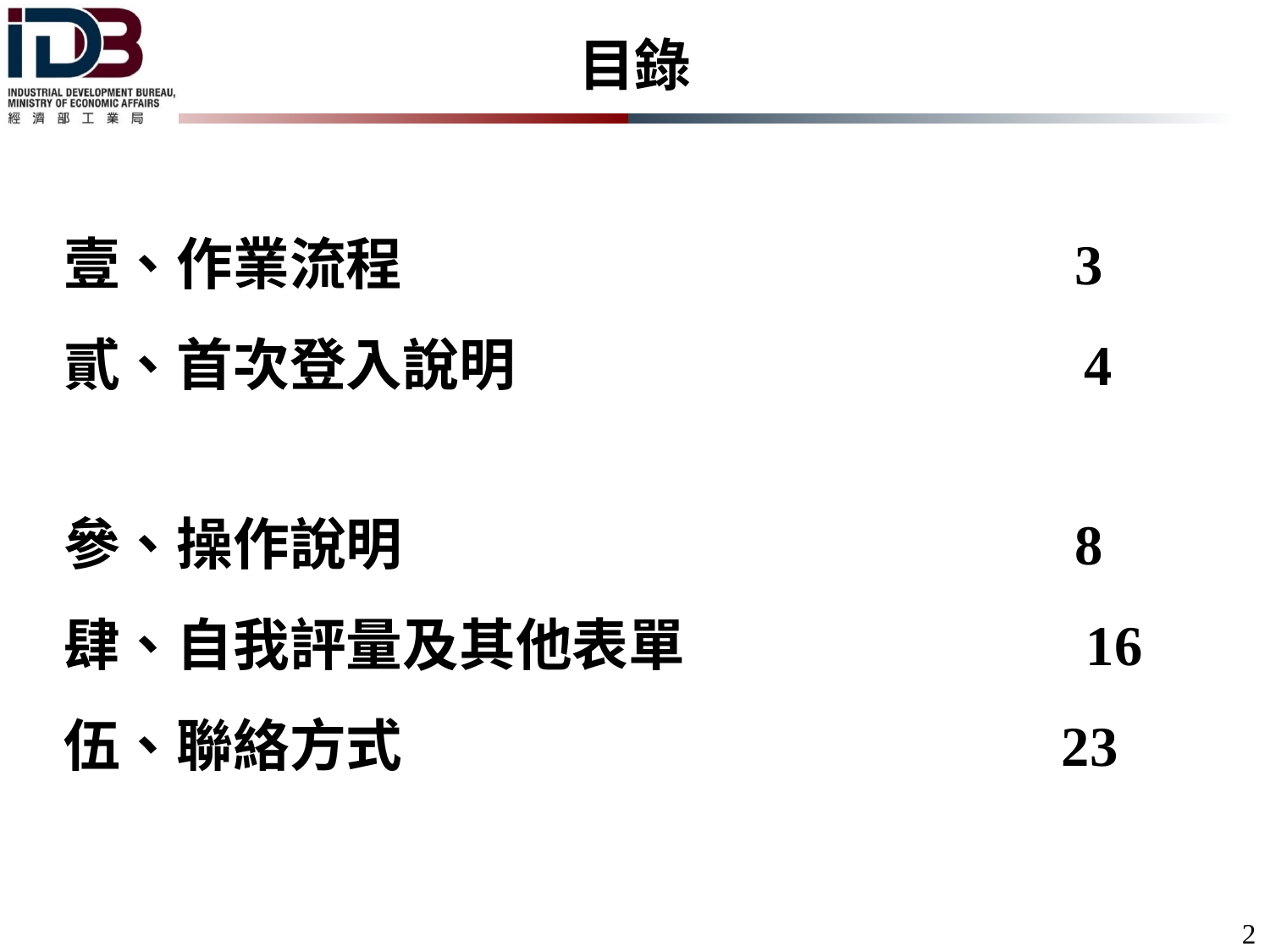

# 目錄
壹、作業流程                                                   3
貳、首次登入說明                                           4
參、操作說明                                                   8
肆、自我評量及其他表單                              16
伍、聯絡方式                                                  23